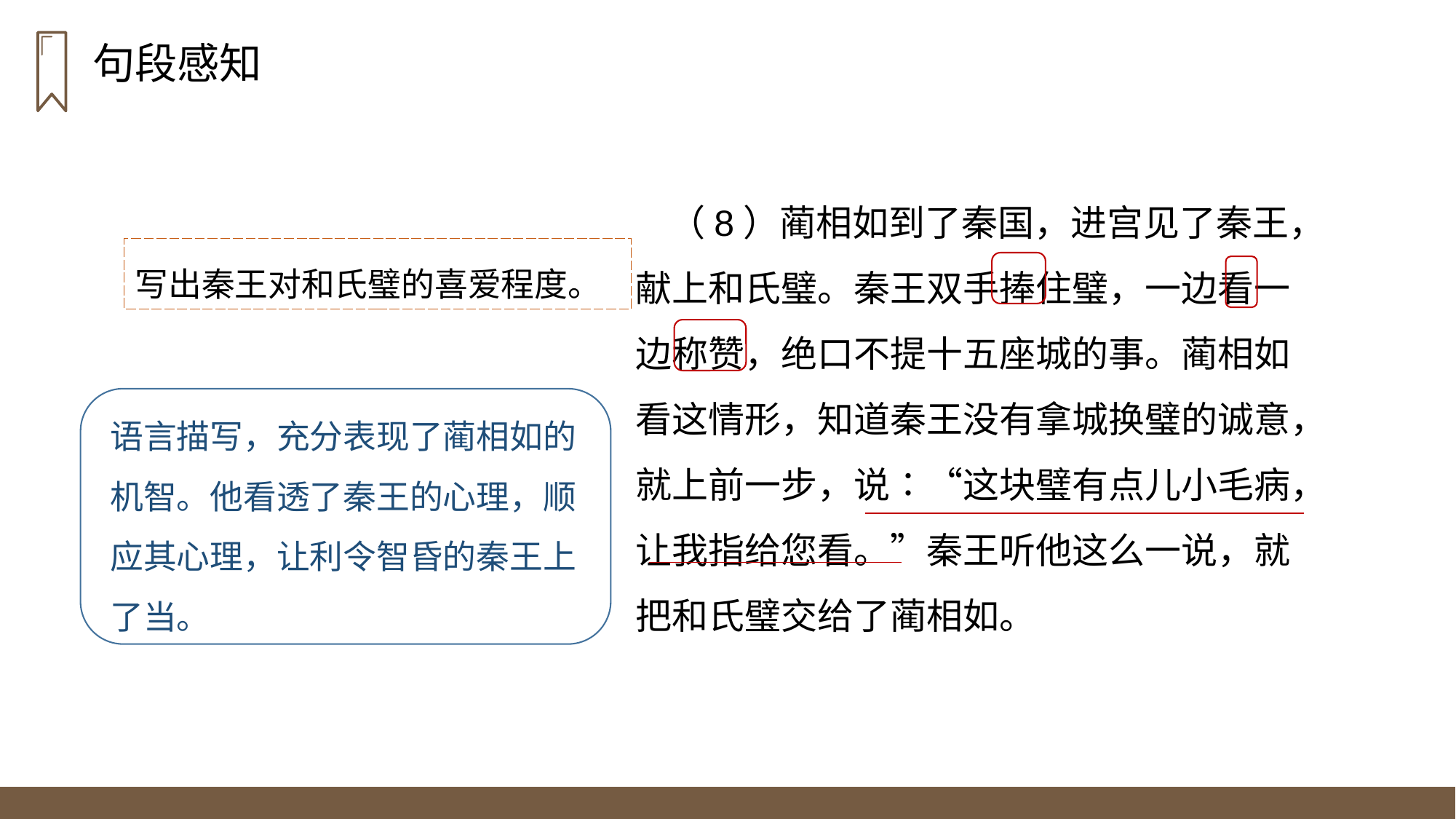

句段感知
   （8）蔺相如到了秦国，进宫见了秦王，献上和氏璧。秦王双手捧住璧，一边看一边称赞，绝口不提十五座城的事。蔺相如看这情形，知道秦王没有拿城换璧的诚意，就上前一步，说∶“这块璧有点儿小毛病，让我指给您看。”秦王听他这么一说，就把和氏璧交给了蔺相如。
写出秦王对和氏璧的喜爱程度。

语言描写，充分表现了蔺相如的机智。他看透了秦王的心理，顺应其心理，让利令智昏的秦王上了当。